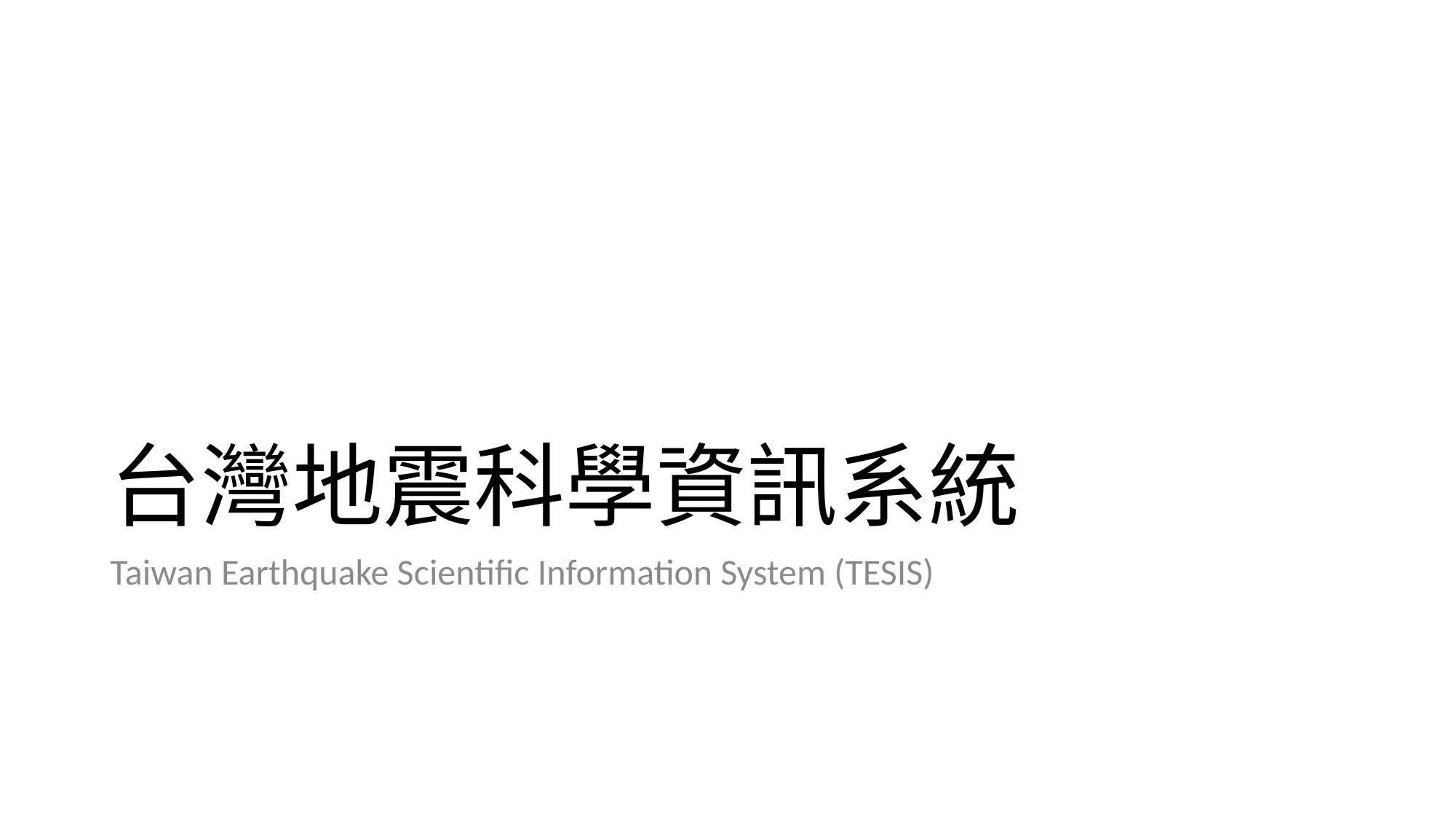

# 台灣地震科學資訊系統
Taiwan Earthquake Scientific Information System (TESIS)